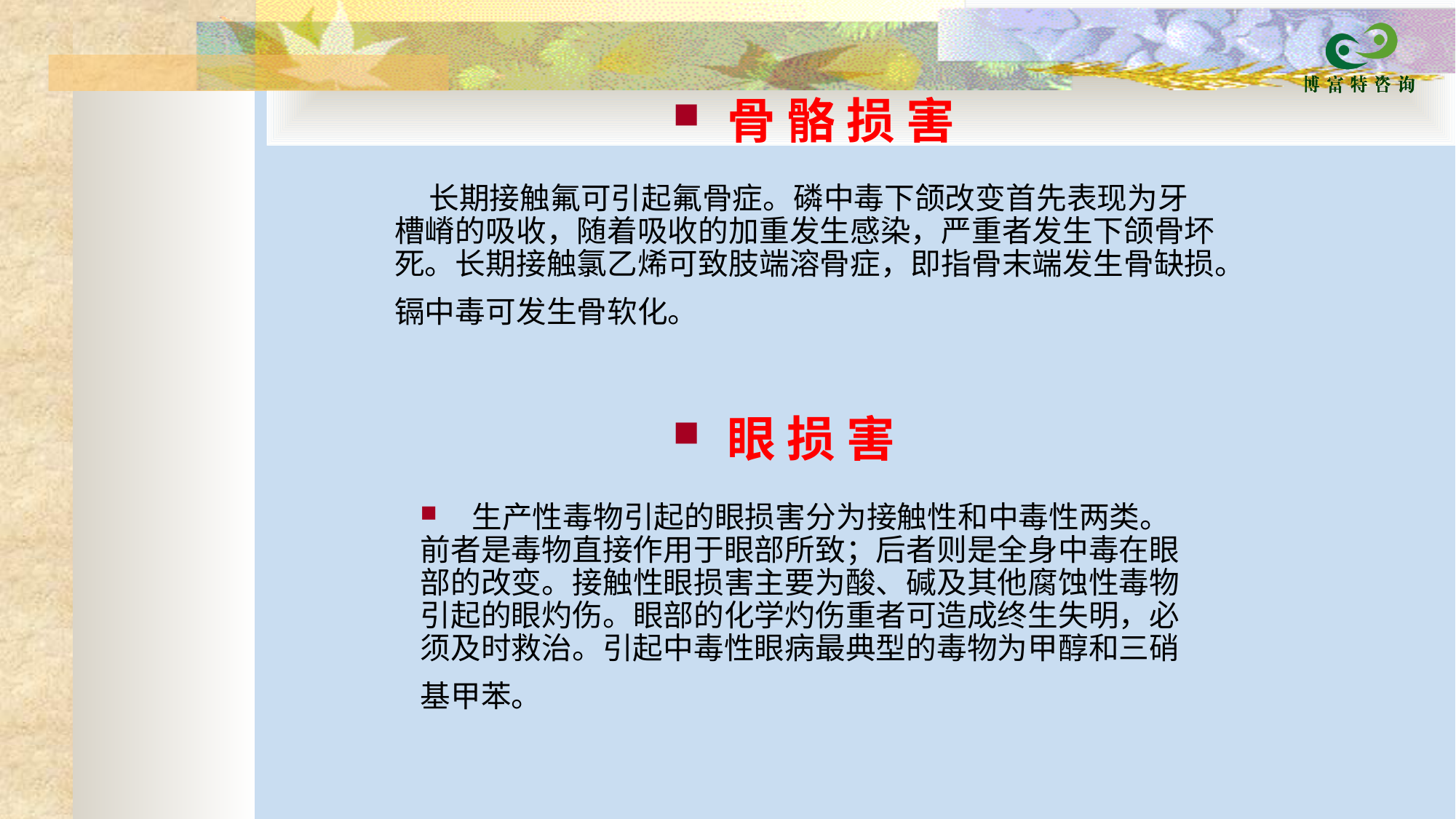

骨 骼 损 害
    长期接触氟可引起氟骨症。磷中毒下颌改变首先表现为牙槽嵴的吸收，随着吸收的加重发生感染，严重者发生下颌骨坏死。长期接触氯乙烯可致肢端溶骨症，即指骨末端发生骨缺损。镉中毒可发生骨软化。
眼 损 害
    生产性毒物引起的眼损害分为接触性和中毒性两类。前者是毒物直接作用于眼部所致；后者则是全身中毒在眼部的改变。接触性眼损害主要为酸、碱及其他腐蚀性毒物引起的眼灼伤。眼部的化学灼伤重者可造成终生失明，必须及时救治。引起中毒性眼病最典型的毒物为甲醇和三硝基甲苯。